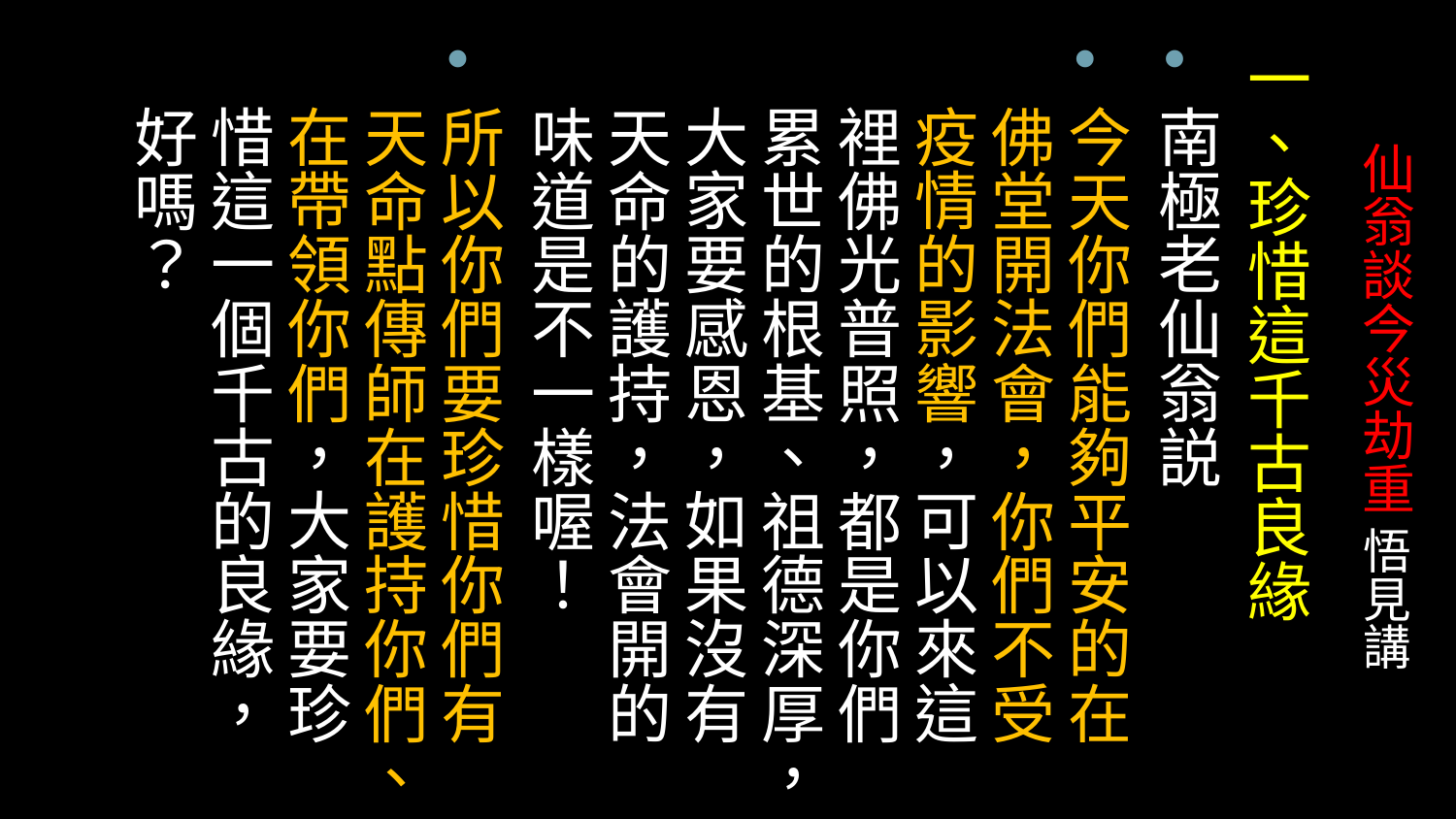

# 仙翁談今災劫重 悟見講
一、珍惜這千古良緣
南極老仙翁説
今天你們能夠平安的在佛堂開法會，你們不受疫情的影響，可以來這裡佛光普照，都是你們累世的根基、祖德深厚，大家要感恩，如果沒有天命的護持，法會開的味道是不一樣喔！
所以你們要珍惜你們有天命點傳師在護持你們、在帶領你們，大家要珍惜這一個千古的良緣，好嗎？